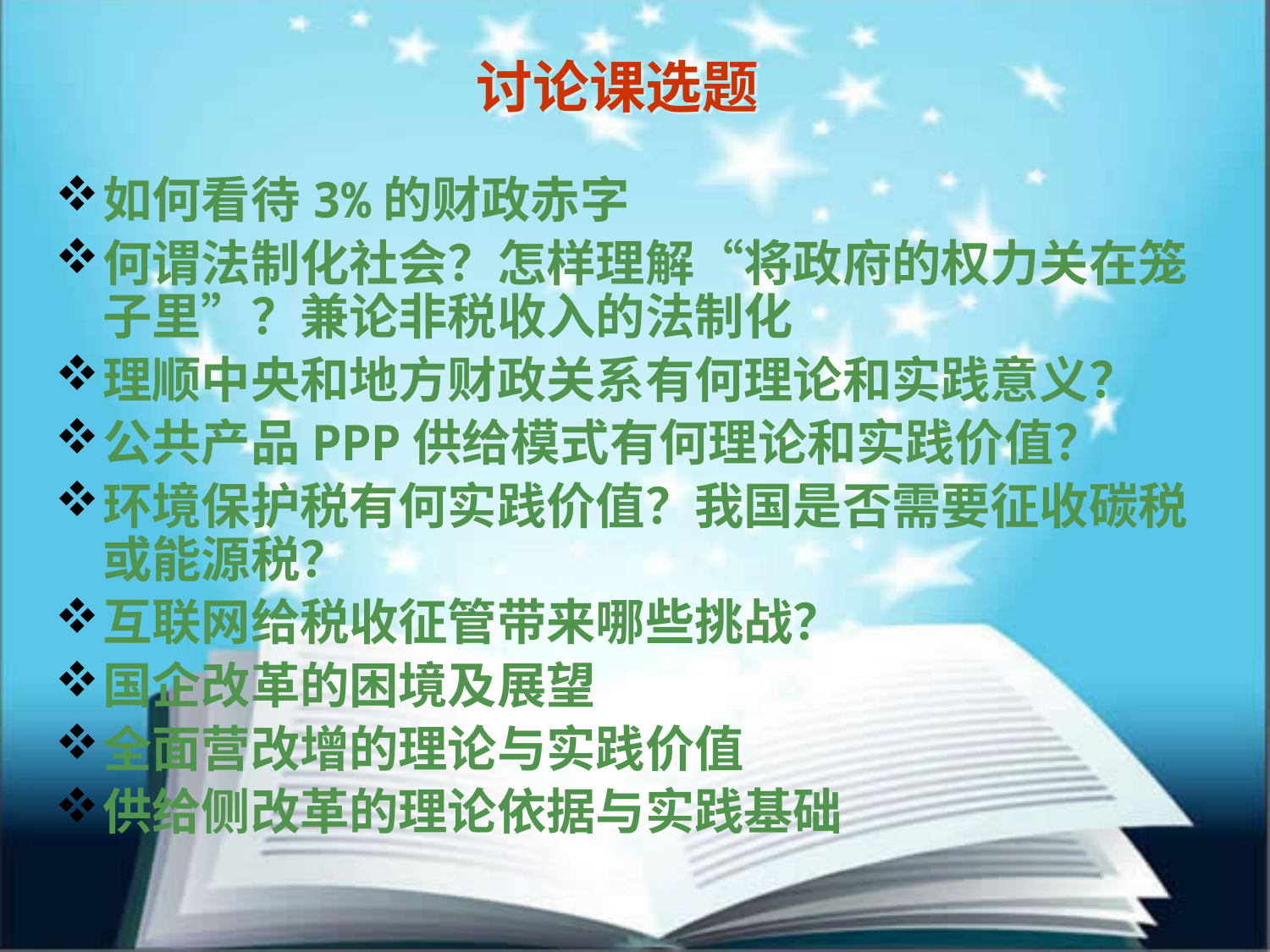

# 讨论课选题
如何看待3%的财政赤字
何谓法制化社会？怎样理解“将政府的权力关在笼子里”？兼论非税收入的法制化
理顺中央和地方财政关系有何理论和实践意义？
公共产品PPP供给模式有何理论和实践价值？
环境保护税有何实践价值？我国是否需要征收碳税或能源税？
互联网给税收征管带来哪些挑战？
国企改革的困境及展望
全面营改增的理论与实践价值
供给侧改革的理论依据与实践基础